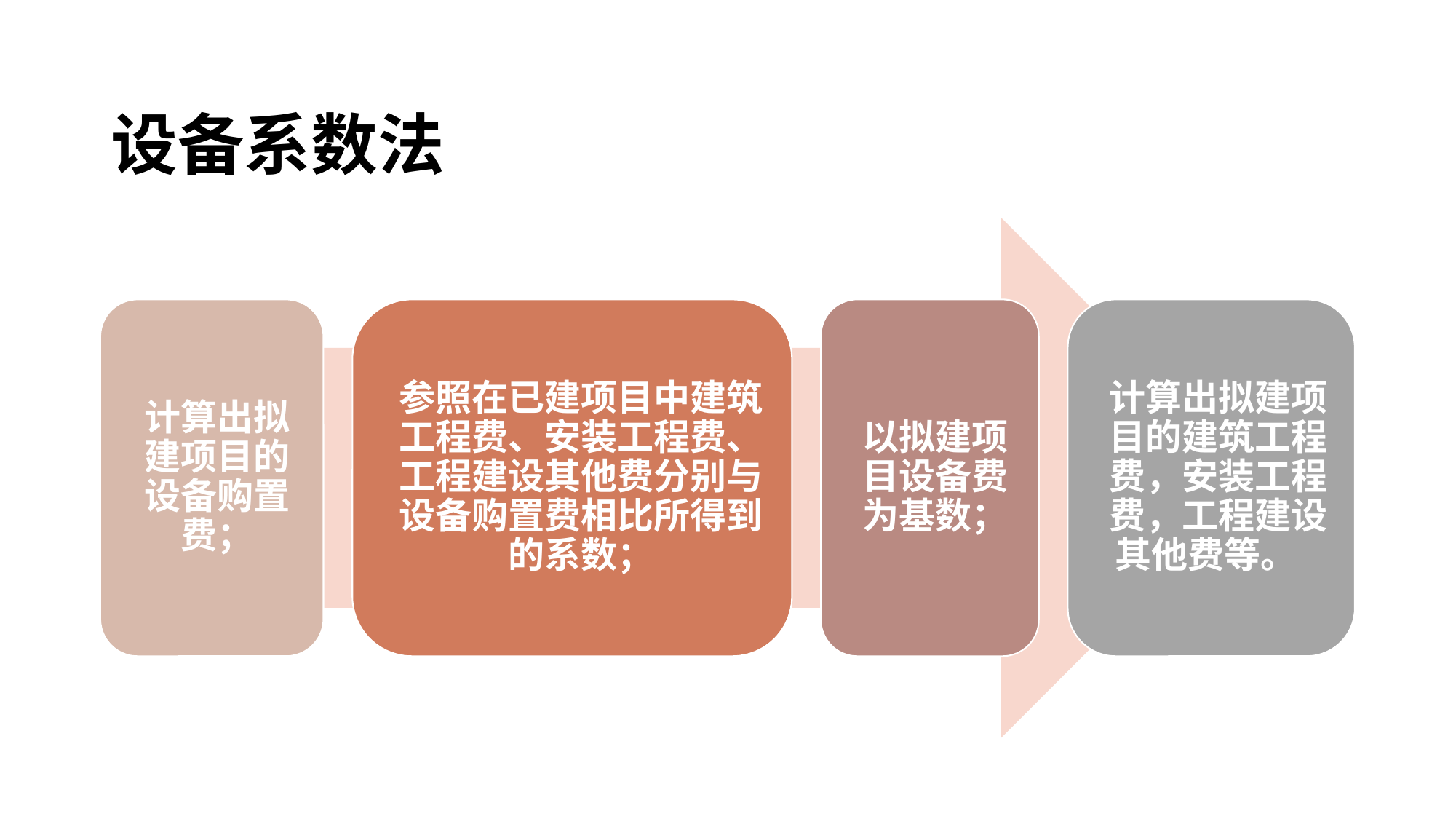

# 设备系数法
计算出拟建项目的设备购置费；
参照在已建项目中建筑工程费、安装工程费、工程建设其他费分别与设备购置费相比所得到的系数；
以拟建项目设备费为基数；
计算出拟建项目的建筑工程费，安装工程费，工程建设其他费等。